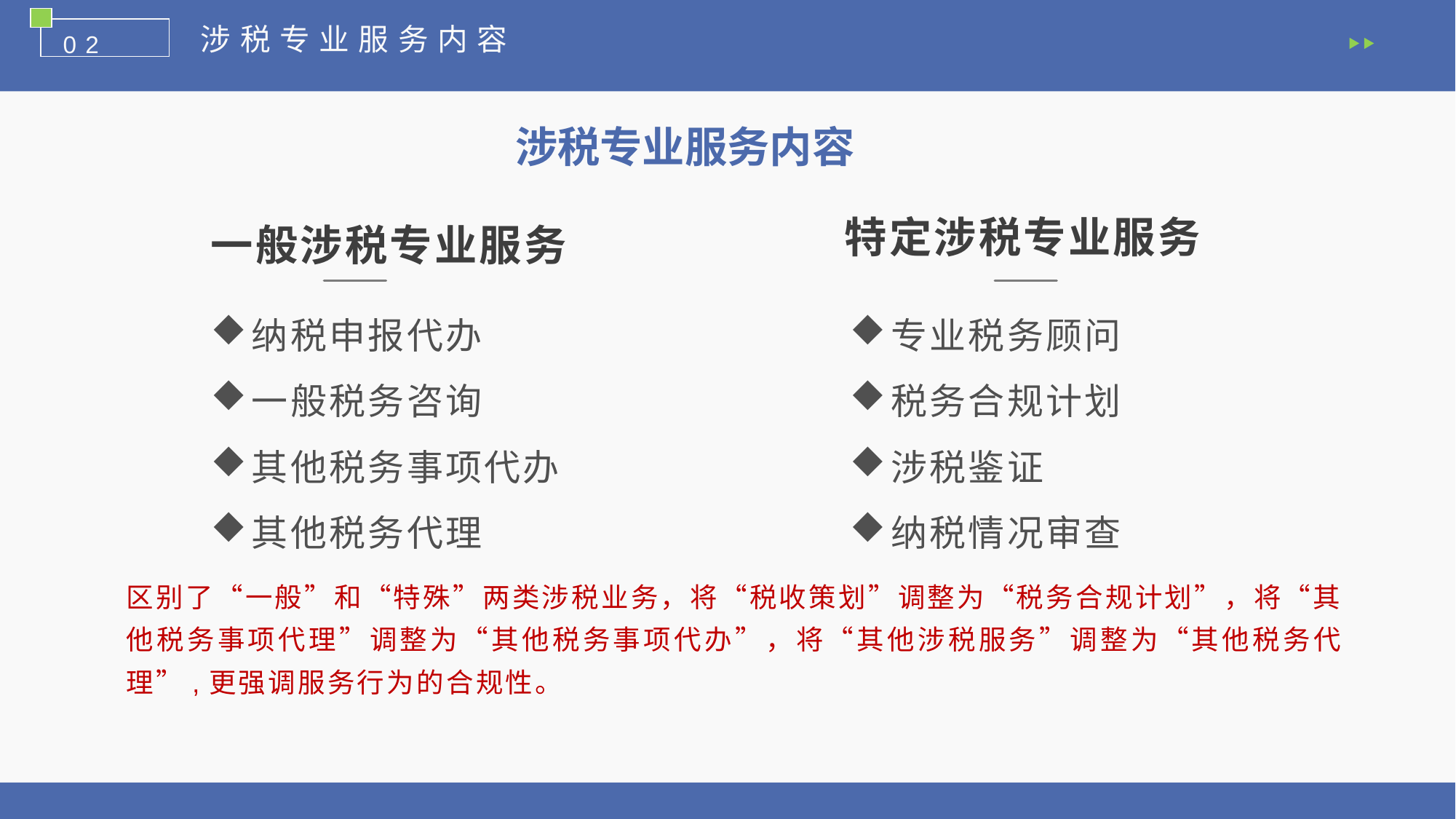

涉税专业服务内容

02

涉税专业服务内容

特定涉税专业服务
一般涉税专业服务

纳税申报代办
一般税务咨询
其他税务事项代办
其他税务代理
专业税务顾问
税务合规计划
涉税鉴证
纳税情况审查

区别了“一般”和“特殊”两类涉税业务，将“税收策划”调整为“税务合规计划”，将“其他税务事项代理”调整为“其他税务事项代办”，将“其他涉税服务”调整为“其他税务代理”,更强调服务行为的合规性。